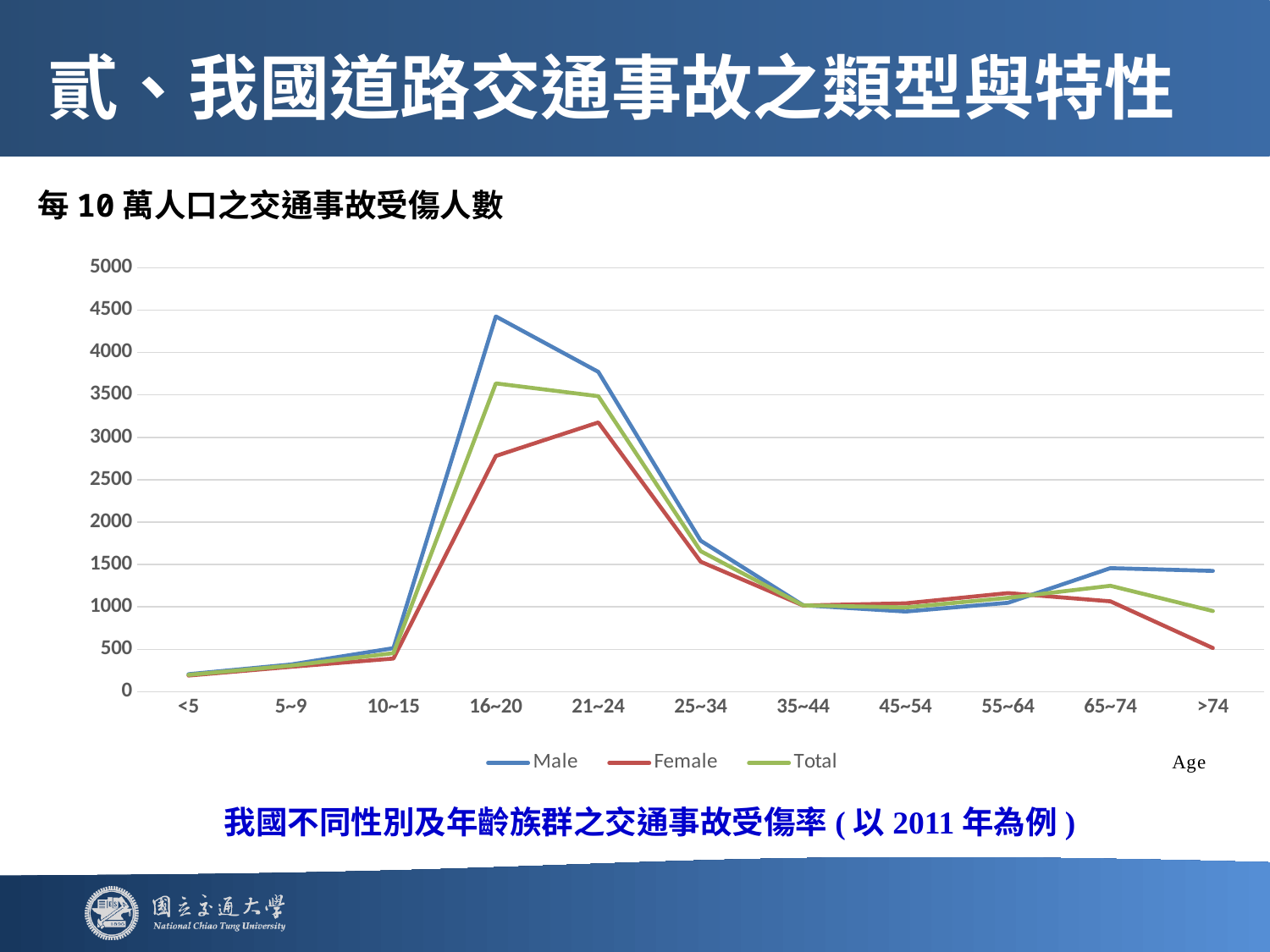

# 貳、我國道路交通事故之類型與特性
每10萬人口之交通事故受傷人數

### Chart

| Category | Male | Female | Total |
|---|---|---|---|
| <5 | 206.7 | 190.5 | 198.9 |
| 5~9 | 320.6 | 293.6 | 307.7 |
| 10~15 | 513.4 | 390.7 | 454.6 |
| 16~20 | 4425.5 | 2780.0 | 3635.7 |
| 21~24 | 3772.0 | 3175.6 | 3484.9 |
| 25~34 | 1780.8 | 1532.6 | 1657.1 |
| 35~44 | 1019.9 | 1016.4 | 1018.2 |
| 45~54 | 945.2 | 1041.9 | 993.8 |
| 55~64 | 1048.4 | 1163.0 | 1106.9 |
| 65~74 | 1456.8 | 1065.6 | 1249.1 |
| >74 | 1424.3 | 514.4 | 951.3 |
我國不同性別及年齡族群之交通事故受傷率(以2011年為例)